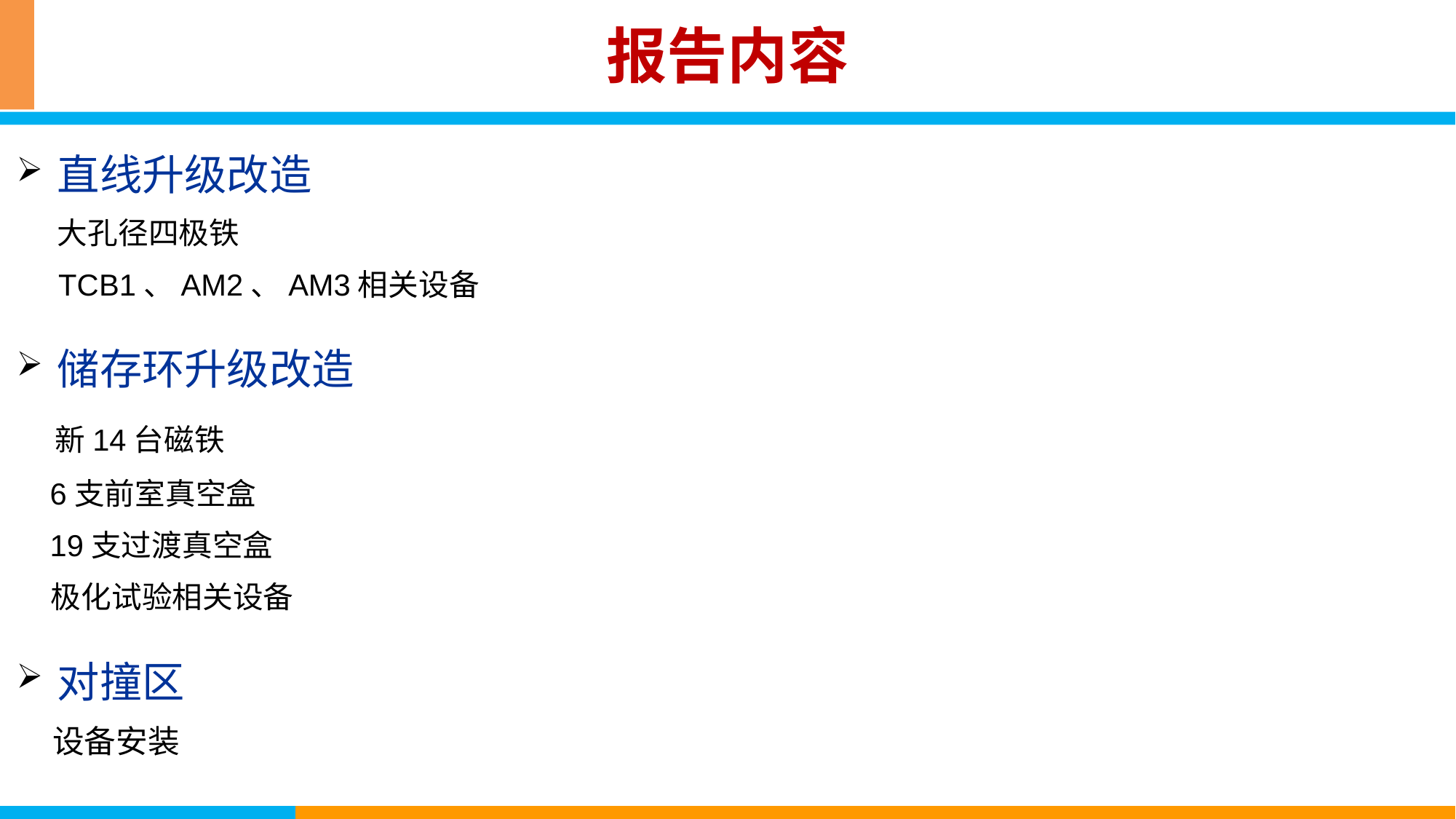

# 报告内容
直线升级改造
     大孔径四极铁
     TCB1、AM2、AM3相关设备
储存环升级改造
   新14台磁铁
    6支前室真空盒
    19支过渡真空盒
    极化试验相关设备
对撞区
    设备安装